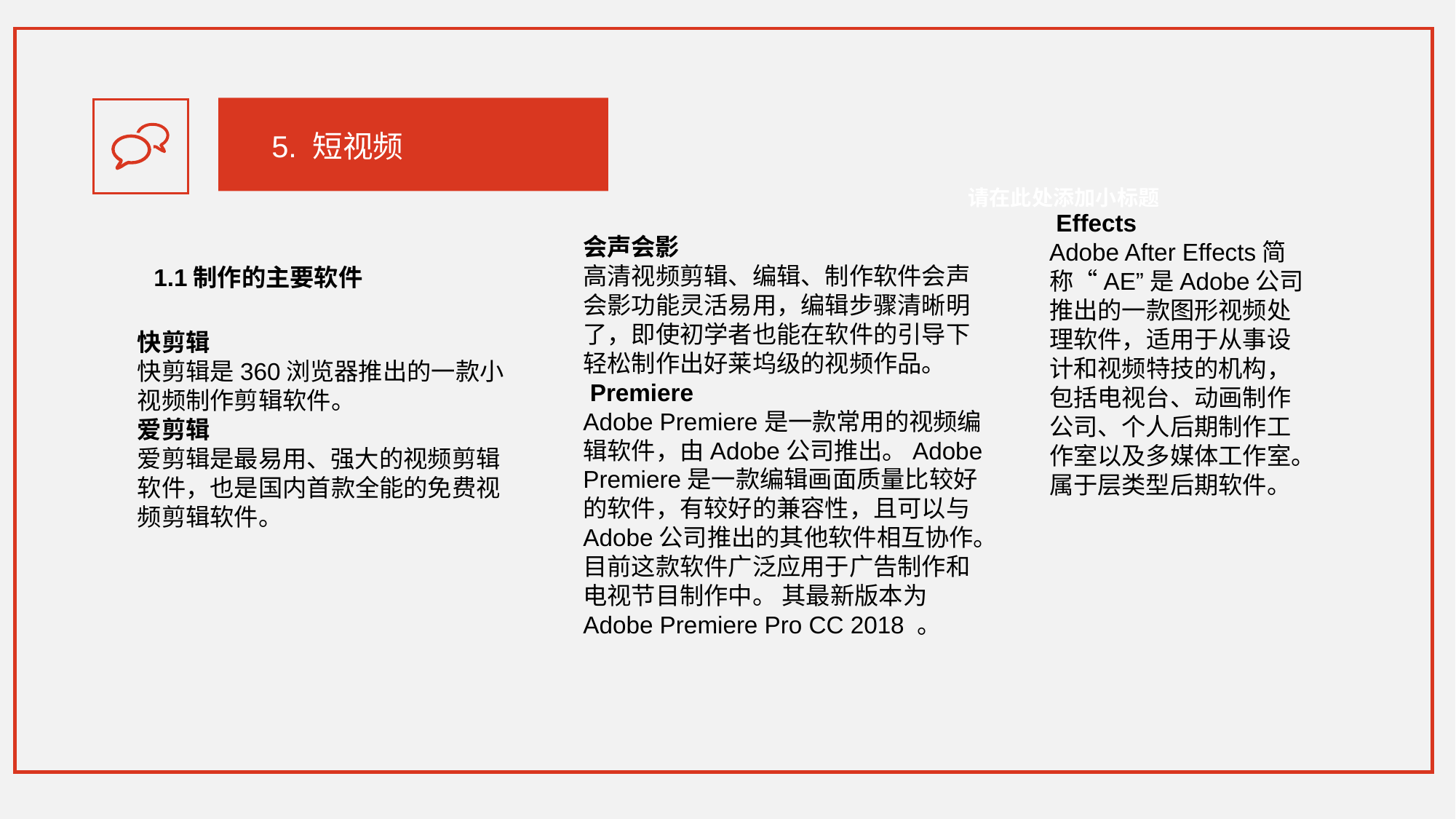

5. 短视频

请在此处添加小标题
 Effects
Adobe After Effects简称“AE”是Adobe公司推出的一款图形视频处理软件，适用于从事设计和视频特技的机构，包括电视台、动画制作公司、个人后期制作工作室以及多媒体工作室。属于层类型后期软件。

会声会影
高清视频剪辑、编辑、制作软件会声会影功能灵活易用，编辑步骤清晰明了，即使初学者也能在软件的引导下轻松制作出好莱坞级的视频作品。
 Premiere
Adobe Premiere是一款常用的视频编辑软件，由Adobe公司推出。Adobe Premiere是一款编辑画面质量比较好的软件，有较好的兼容性，且可以与Adobe公司推出的其他软件相互协作。目前这款软件广泛应用于广告制作和电视节目制作中。 其最新版本为Adobe Premiere Pro CC 2018 。

1.1制作的主要软件
快剪辑
快剪辑是360浏览器推出的一款小视频制作剪辑软件。
爱剪辑
爱剪辑是最易用、强大的视频剪辑软件，也是国内首款全能的免费视频剪辑软件。